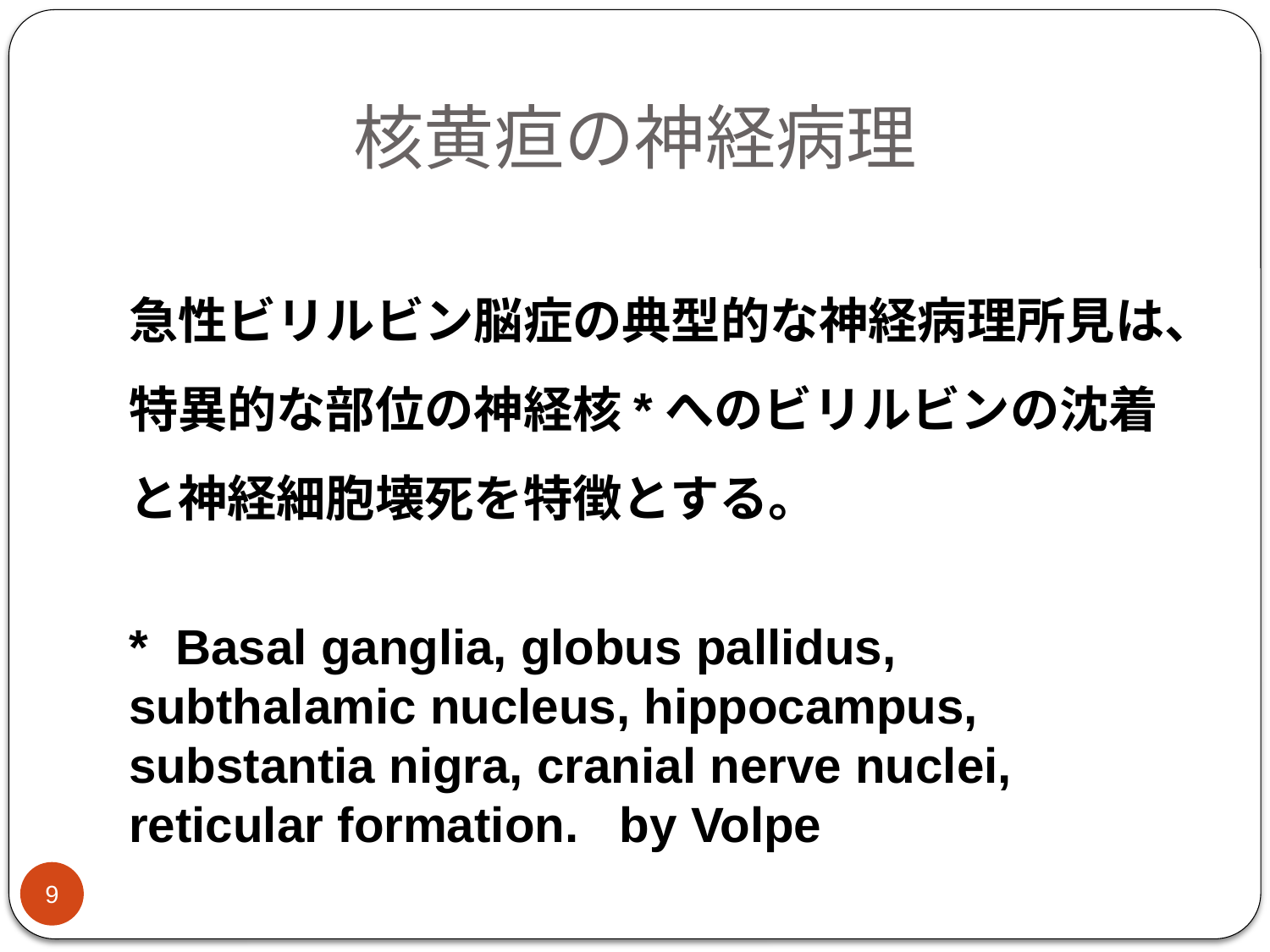

# 核黄疸の神経病理

急性ビリルビン脳症の典型的な神経病理所見は、特異的な部位の神経核*へのビリルビンの沈着と神経細胞壊死を特徴とする。

*  Basal ganglia, globus pallidus, subthalamic nucleus, hippocampus, substantia nigra, cranial nerve nuclei, reticular formation.   by Volpe

9